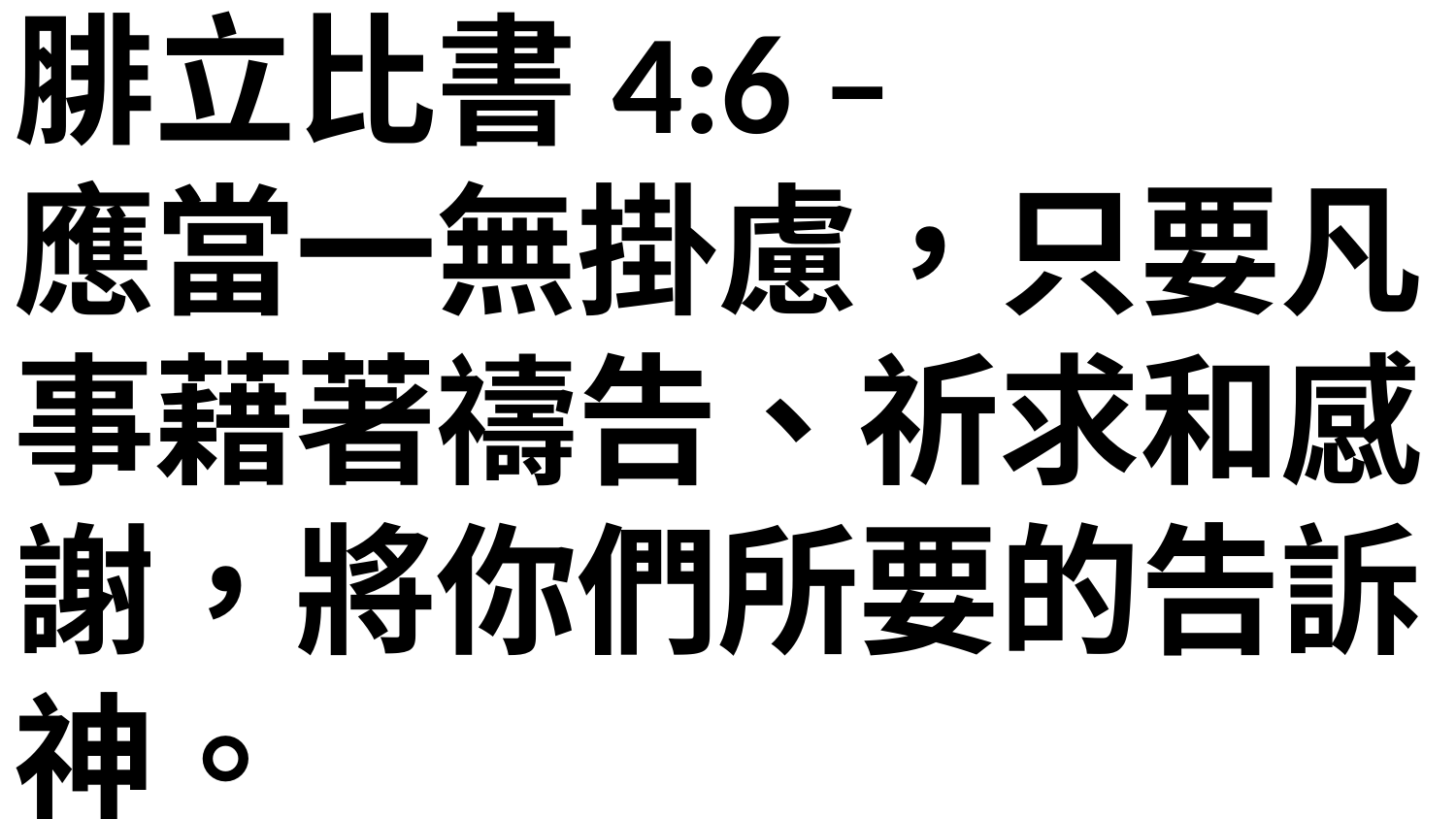

腓立比書4:6 –
應當一無掛慮，只要凡事藉著禱告、祈求和感謝，將你們所要的告訴神。